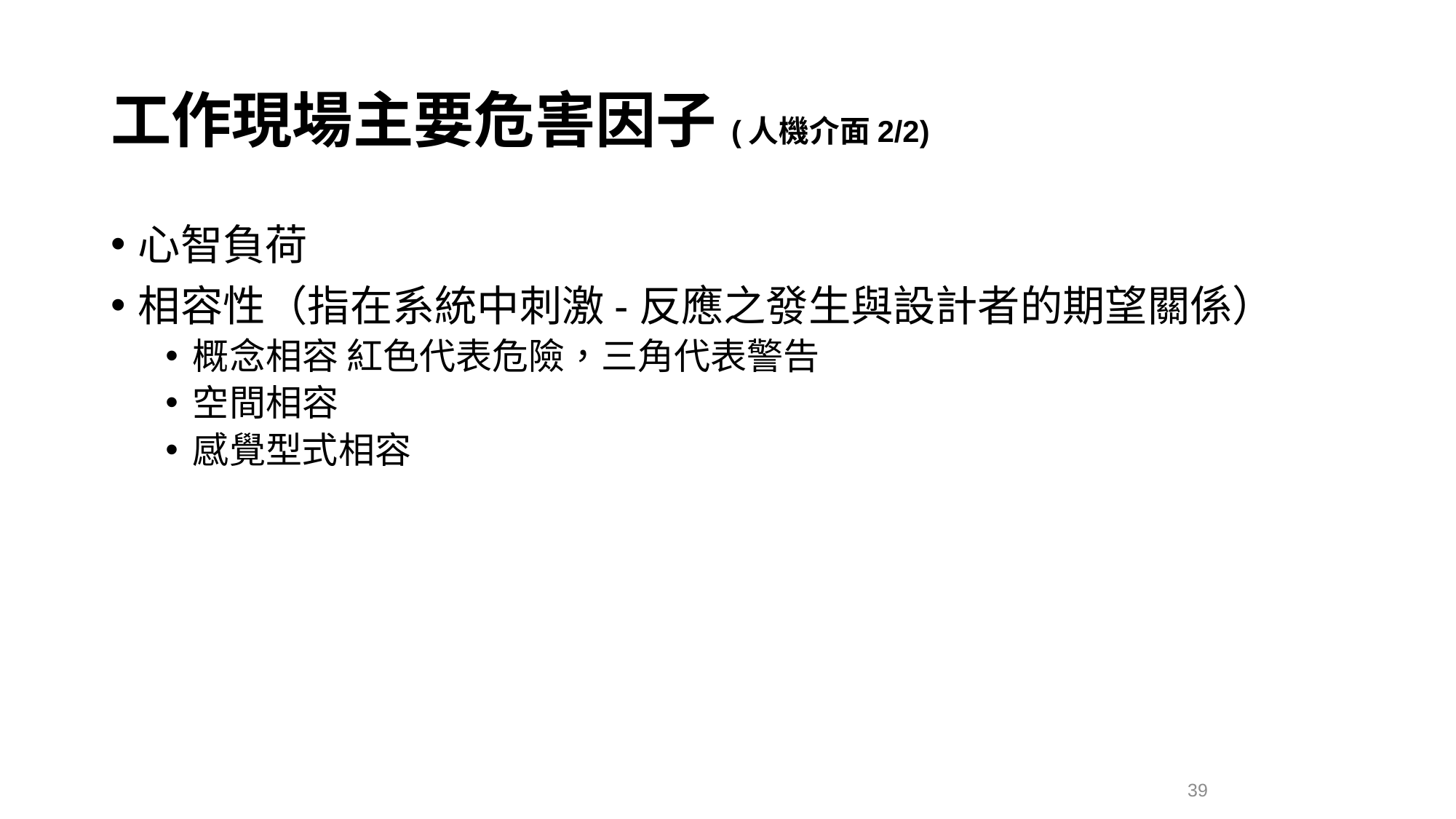

# 工作現場主要危害因子(人機介面2/2)
心智負荷
相容性（指在系統中刺激-反應之發生與設計者的期望關係）
概念相容 紅色代表危險，三角代表警告
空間相容
感覺型式相容
39